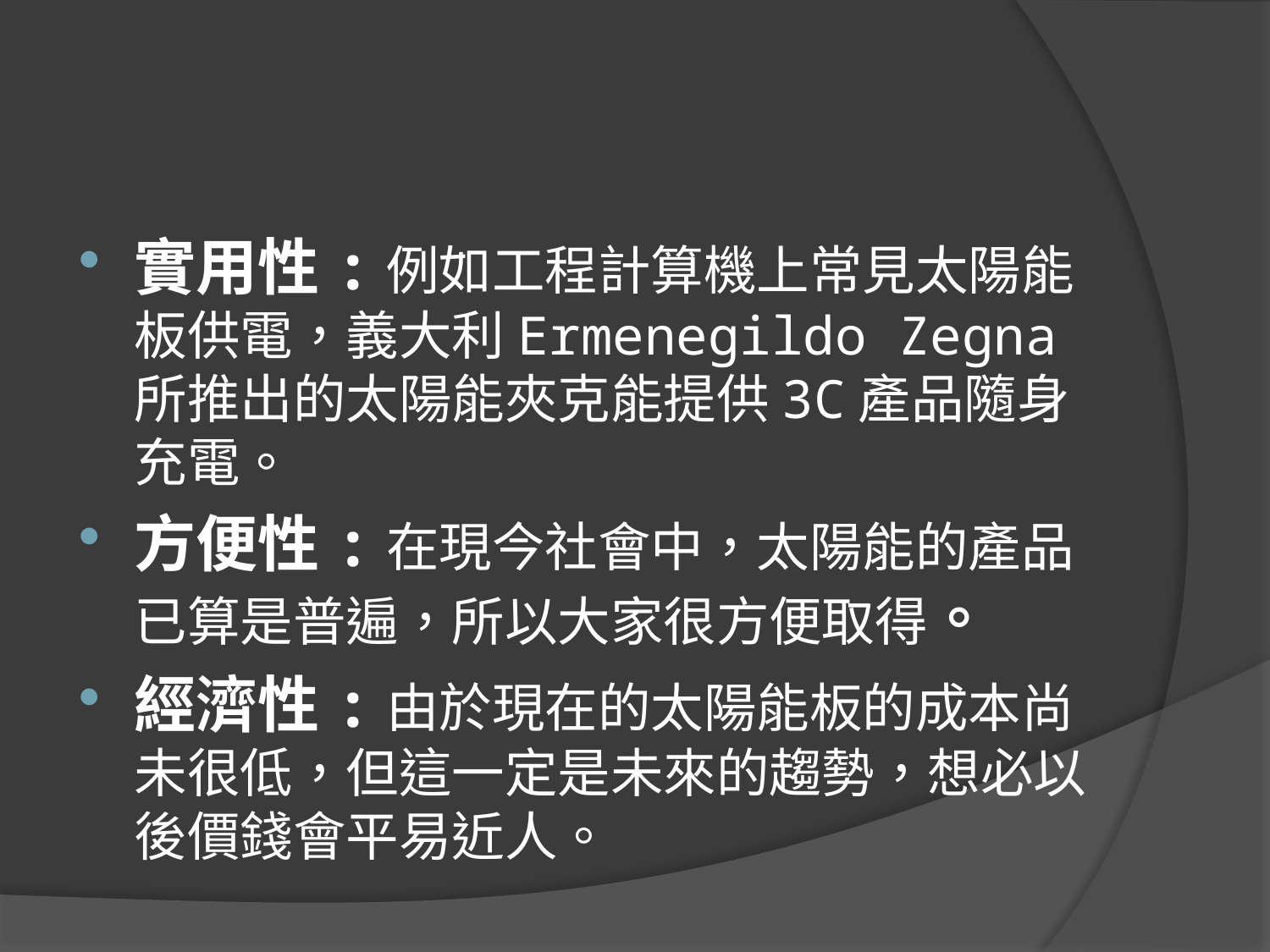

#
實用性:例如工程計算機上常見太陽能板供電，義大利Ermenegildo Zegna所推出的太陽能夾克能提供3C產品隨身充電。
方便性:在現今社會中，太陽能的產品已算是普遍，所以大家很方便取得。
經濟性:由於現在的太陽能板的成本尚未很低，但這一定是未來的趨勢，想必以後價錢會平易近人。